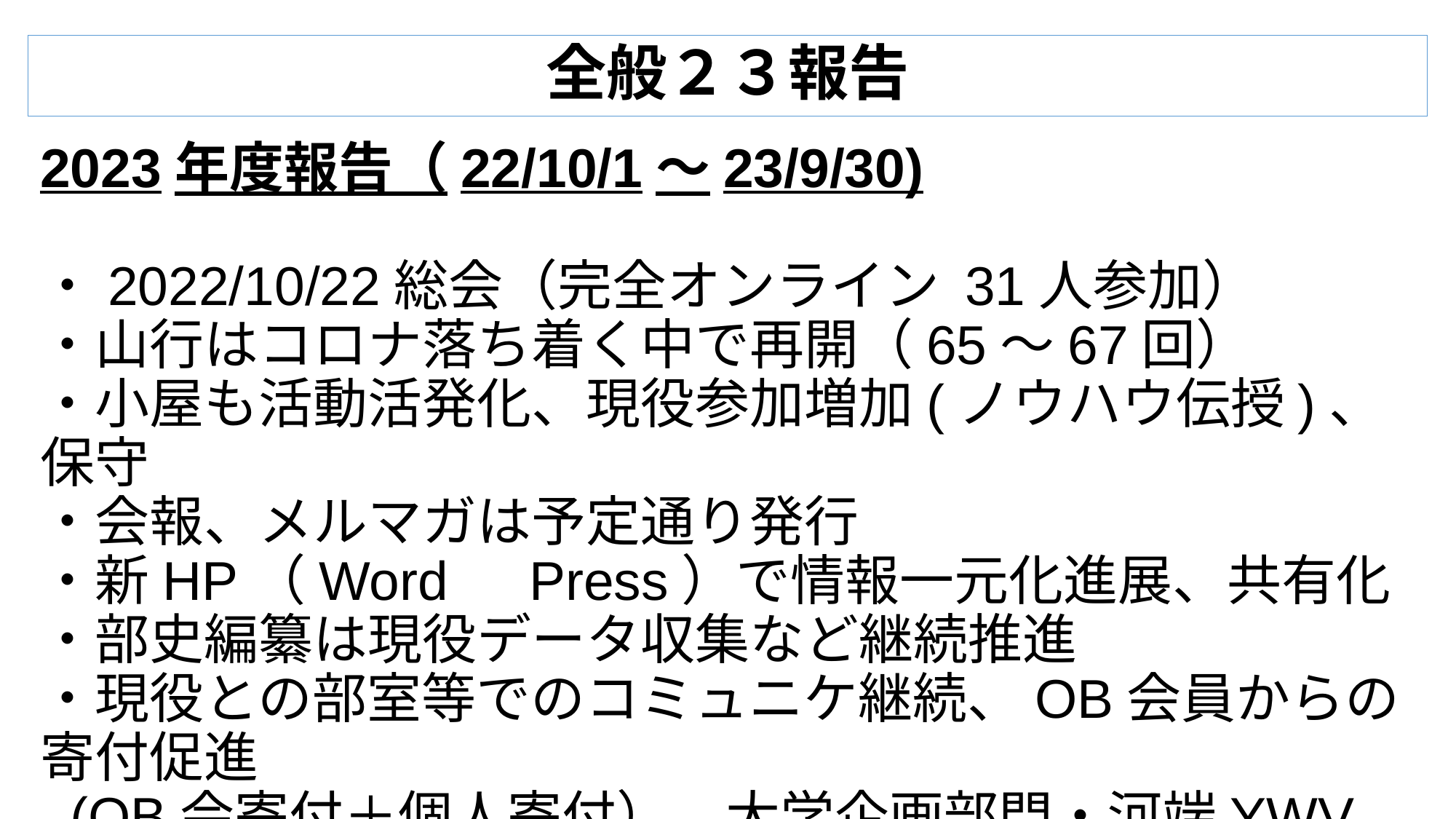

# 全般２３報告
2023年度報告（22/10/1～23/9/30)

・2022/10/22総会（完全オンライン 31人参加）
・山行はコロナ落ち着く中で再開（65～67回）
・小屋も活動活発化、現役参加増加(ノウハウ伝授)、保守
・会報、メルマガは予定通り発行
・新HP（Word　Press）で情報一元化進展、共有化
・部史編纂は現役データ収集など継続推進
・現役との部室等でのコミュニケ継続、OB会員からの寄付促進
  (OB会寄付＋個人寄付）。大学企画部門・河端YWV部長
　先生コミュニケ（現役主将と）。